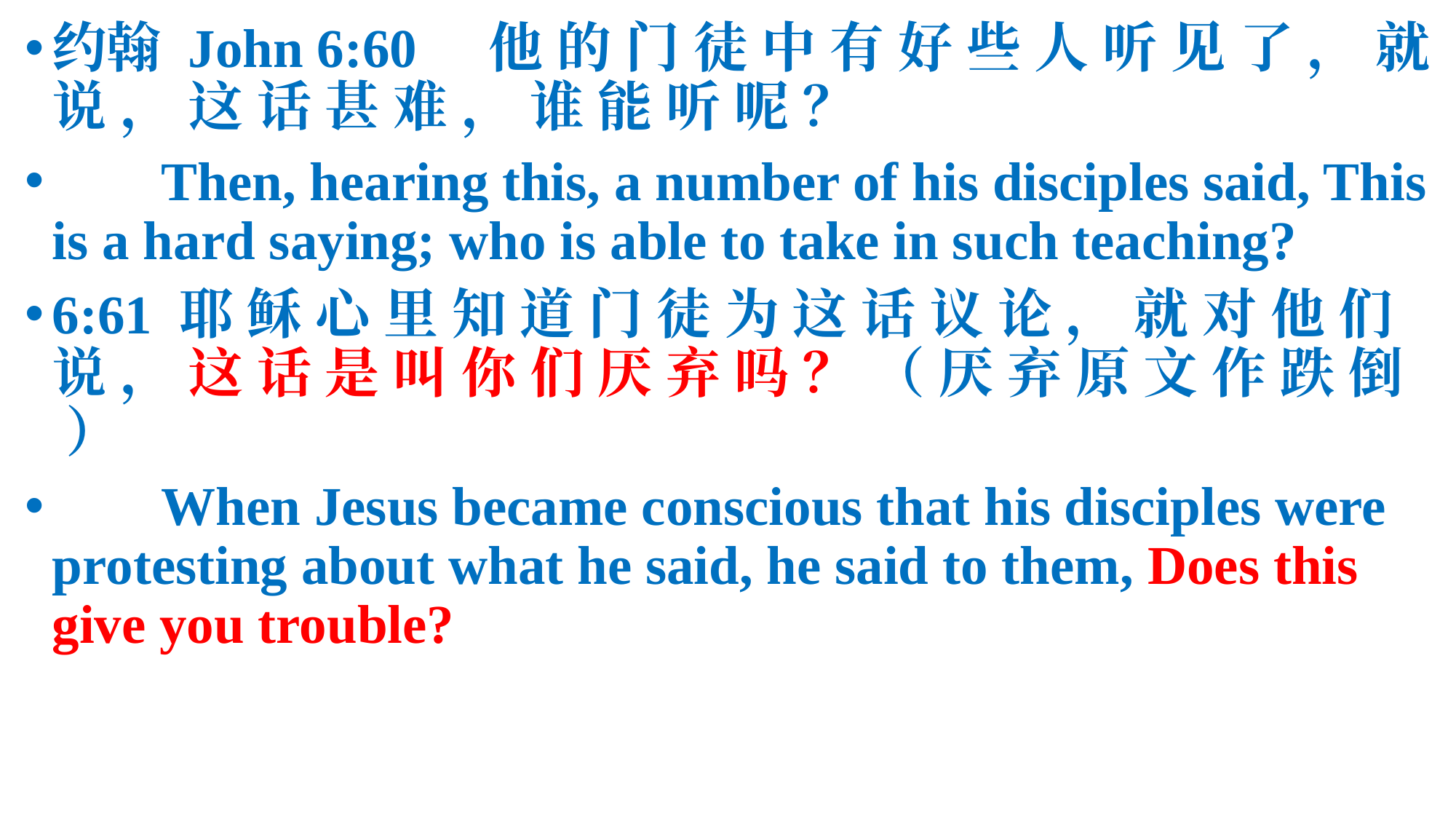

约翰 John 6:60	他 的 门 徒 中 有 好 些 人 听 见 了 ， 就 说 ， 这 话 甚 难 ， 谁 能 听 呢 ？
   	Then, hearing this, a number of his disciples said, This is a hard saying; who is able to take in such teaching?
6:61 耶 稣 心 里 知 道 门 徒 为 这 话 议 论 ， 就 对 他 们 说 ， 这 话 是 叫 你 们 厌 弃 吗 ？ （ 厌 弃 原 文 作 跌 倒 ）
   	When Jesus became conscious that his disciples were protesting about what he said, he said to them, Does this give you trouble?